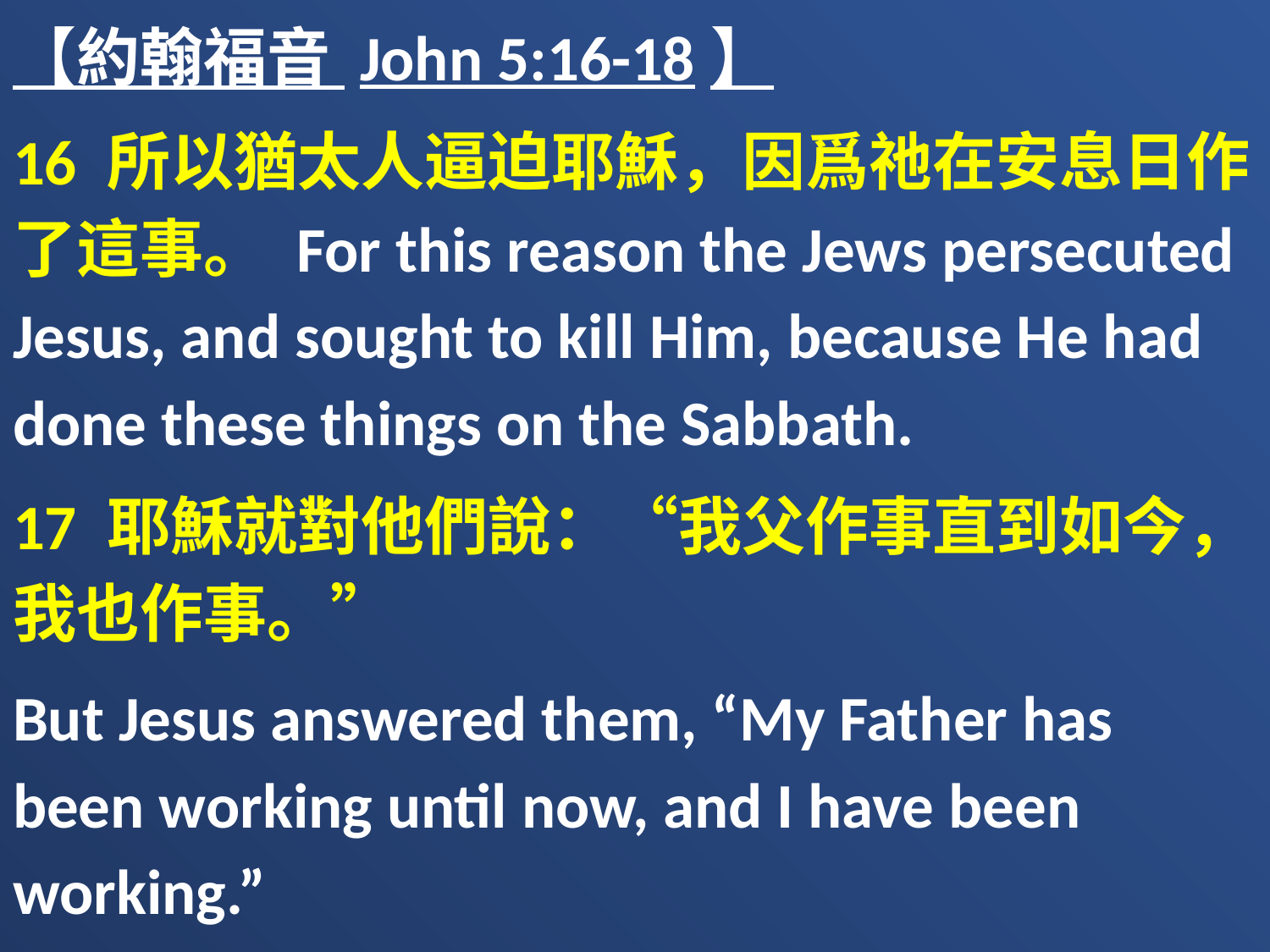

【約翰福音 John 5:16-18】
16 所以猶太人逼迫耶穌，因爲祂在安息日作了這事。 For this reason the Jews persecuted Jesus, and sought to kill Him, because He had done these things on the Sabbath.
17 耶穌就對他們說：“我父作事直到如今，我也作事。”
But Jesus answered them, “My Father has been working until now, and I have been working.”